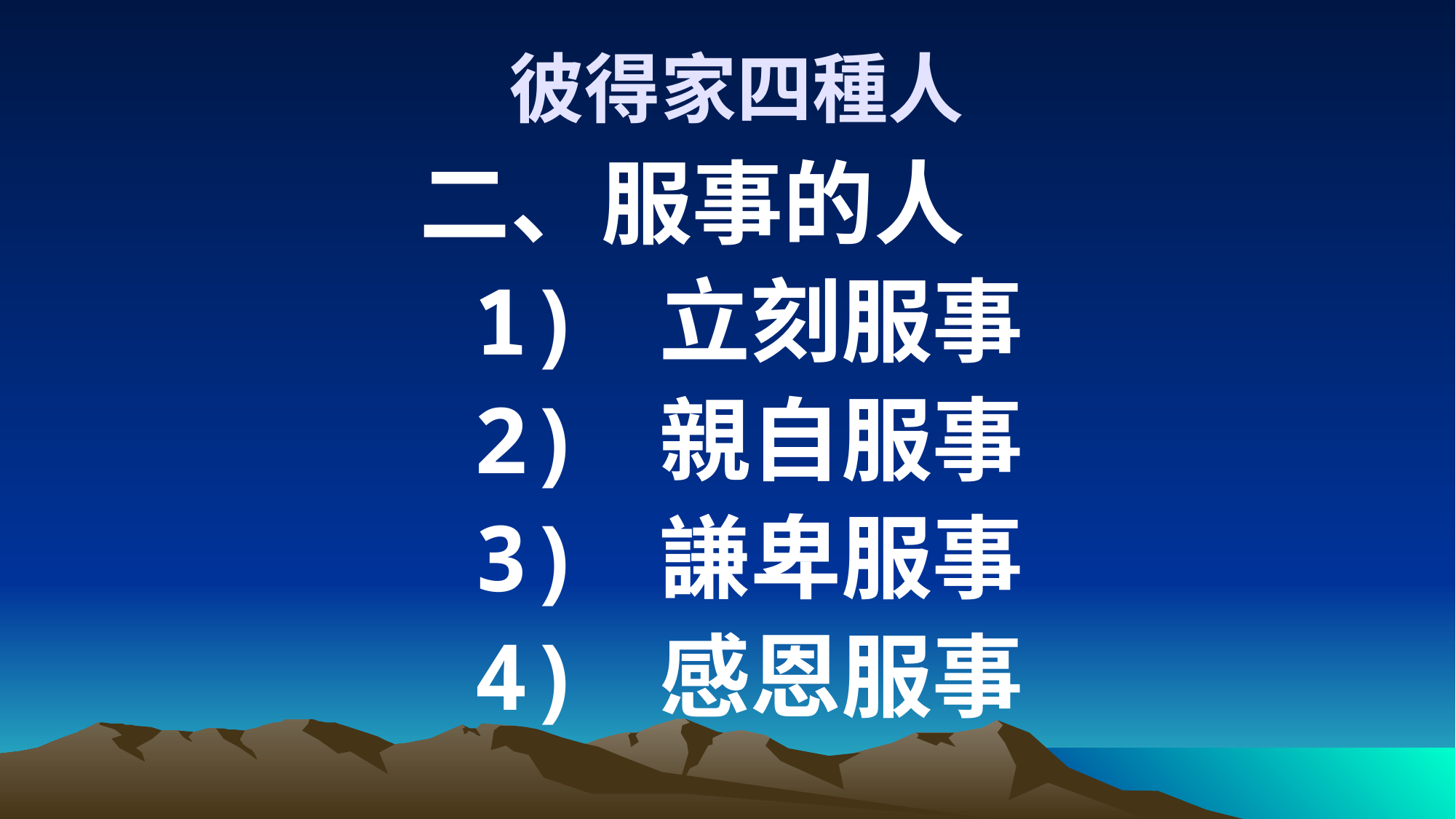

# 彼得家四種人
二、服事的人
 1) 立刻服事
 2) 親自服事
 3) 謙卑服事
 4) 感恩服事